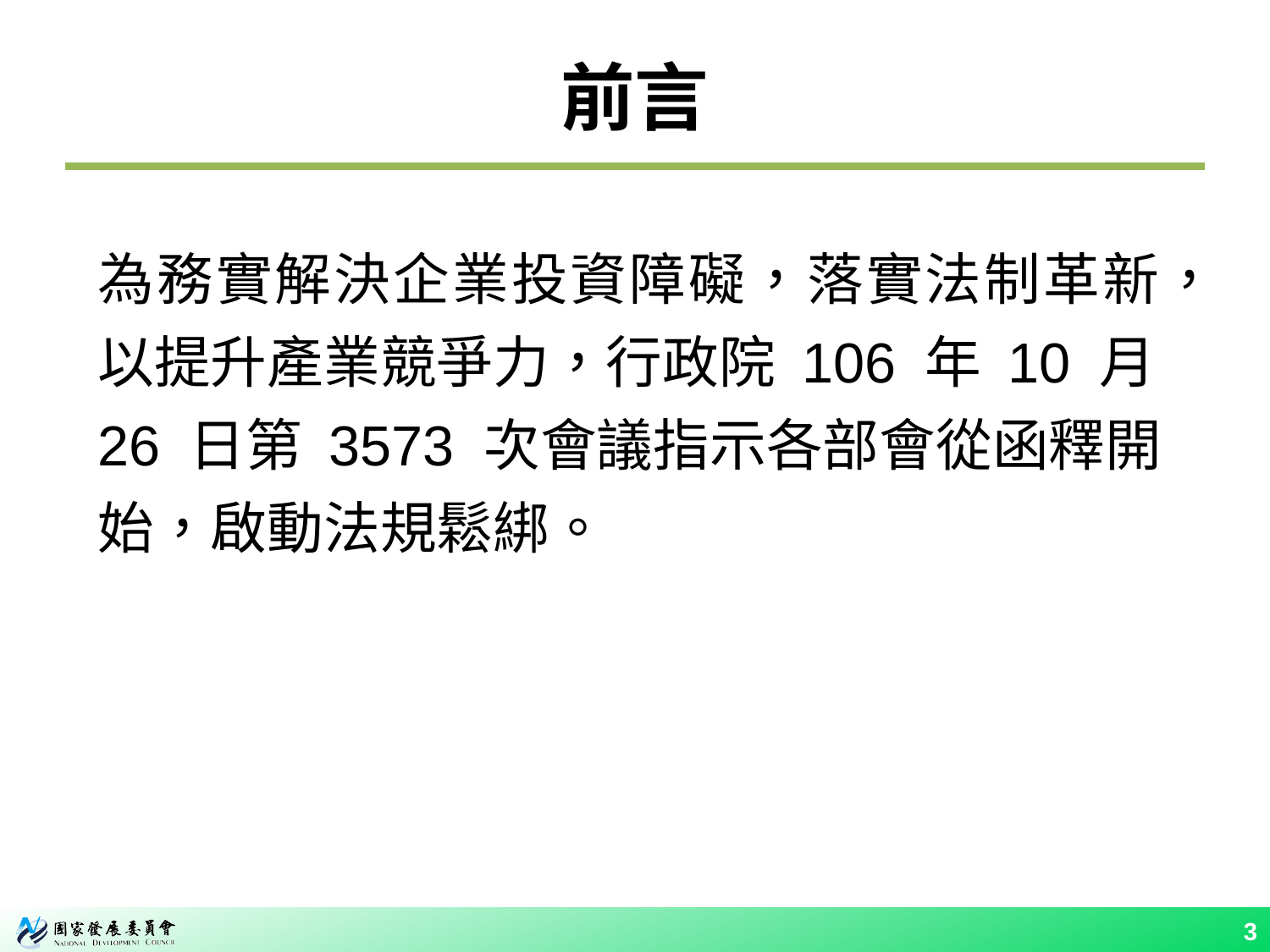

# 前言
為務實解決企業投資障礙，落實法制革新，以提升產業競爭力，行政院 106 年 10 月26 日第 3573 次會議指示各部會從函釋開始，啟動法規鬆綁。
3